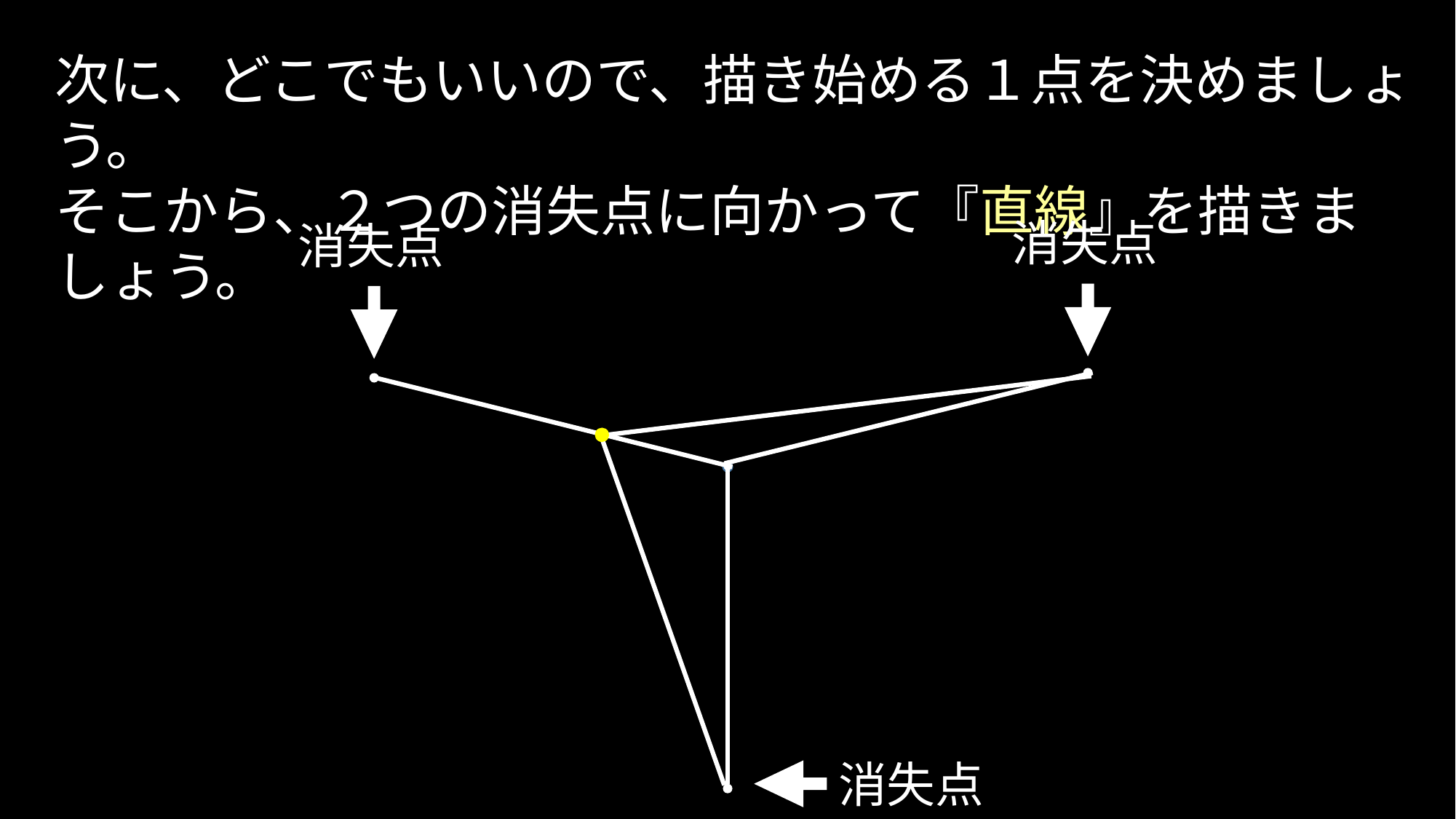

次に、どこでもいいので、描き始める１点を決めましょう。
そこから、２つの消失点に向かって『直線』を描きましょう。
消失点
消失点

消失点